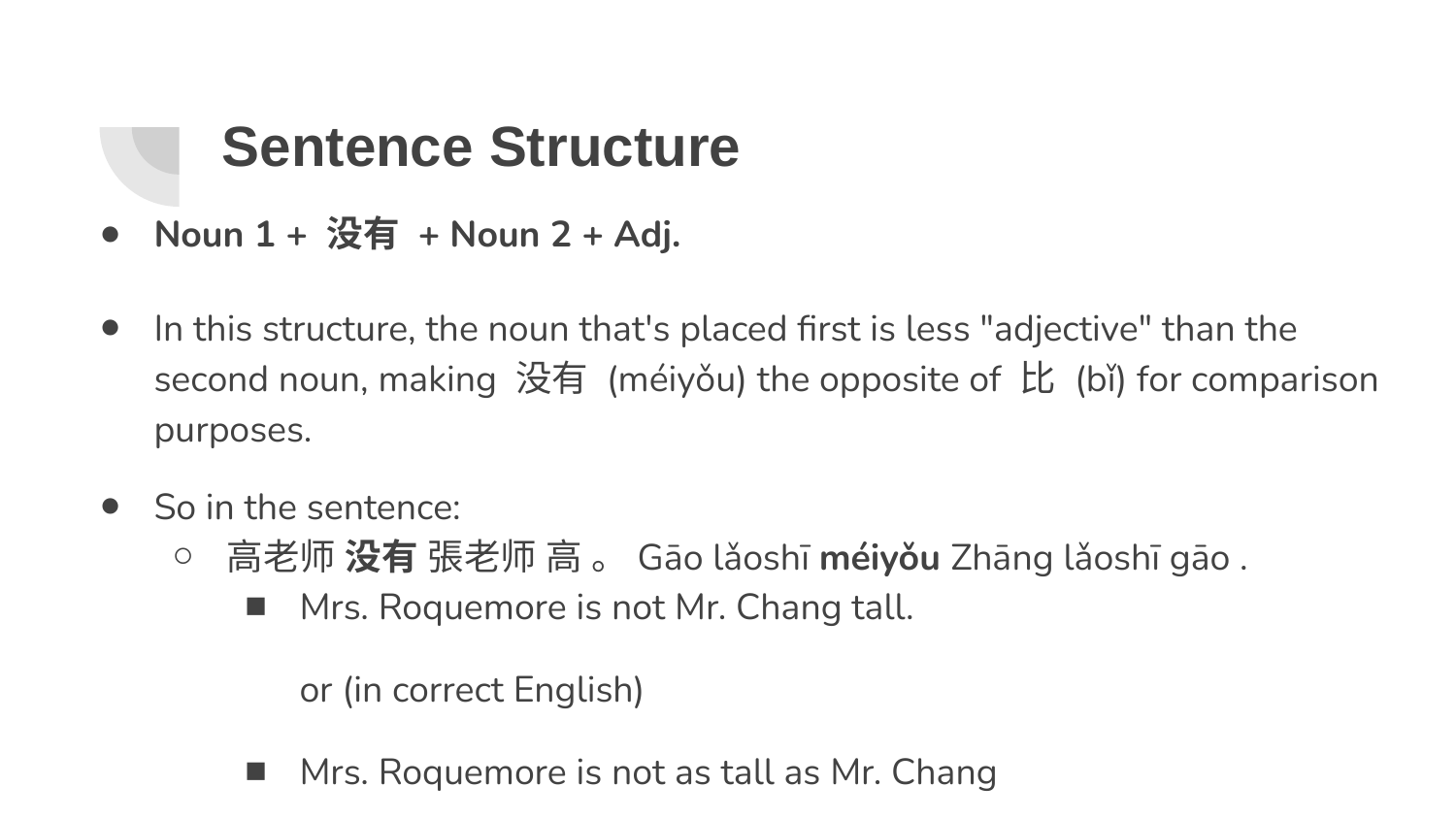

# Sentence Structure
Noun 1 + 没有 + Noun 2 + Adj.
In this structure, the noun that's placed first is less "adjective" than the second noun, making 没有 (méiyǒu) the opposite of 比 (bǐ) for comparison purposes.
So in the sentence:
高老师 没有 張老师 高 。Gāo lǎoshī méiyǒu Zhāng lǎoshī gāo .
Mrs. Roquemore is not Mr. Chang tall.
or (in correct English)
Mrs. Roquemore is not as tall as Mr. Chang